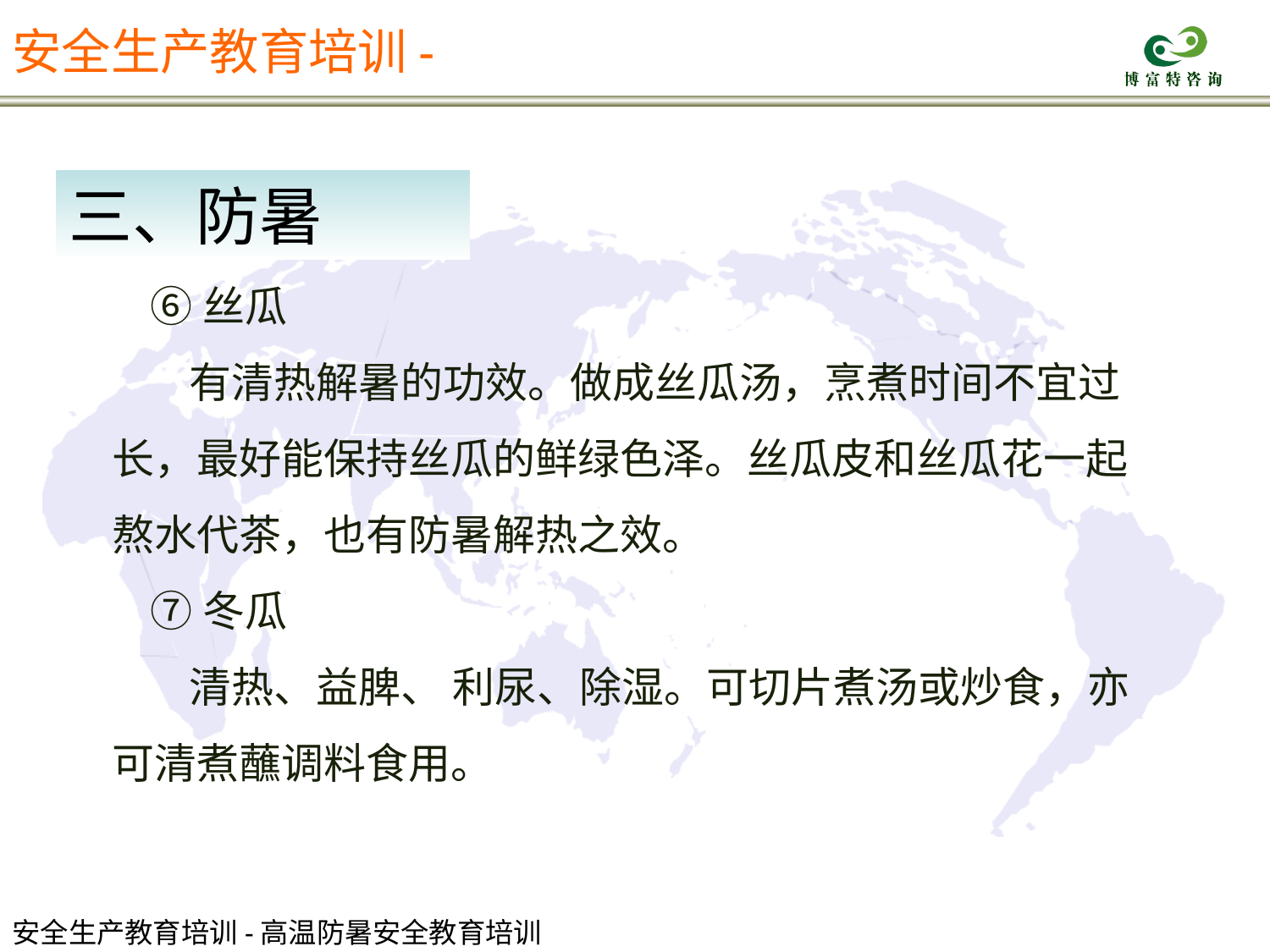

安全生产教育培训-
三、防暑
    ⑥丝瓜
       有清热解暑的功效。做成丝瓜汤，烹煮时间不宜过长，最好能保持丝瓜的鲜绿色泽。丝瓜皮和丝瓜花一起熬水代茶，也有防暑解热之效。
    ⑦冬瓜
       清热、益脾、 利尿、除湿。可切片煮汤或炒食，亦可清煮蘸调料食用。

20
安全生产教育培训-高温防暑安全教育培训